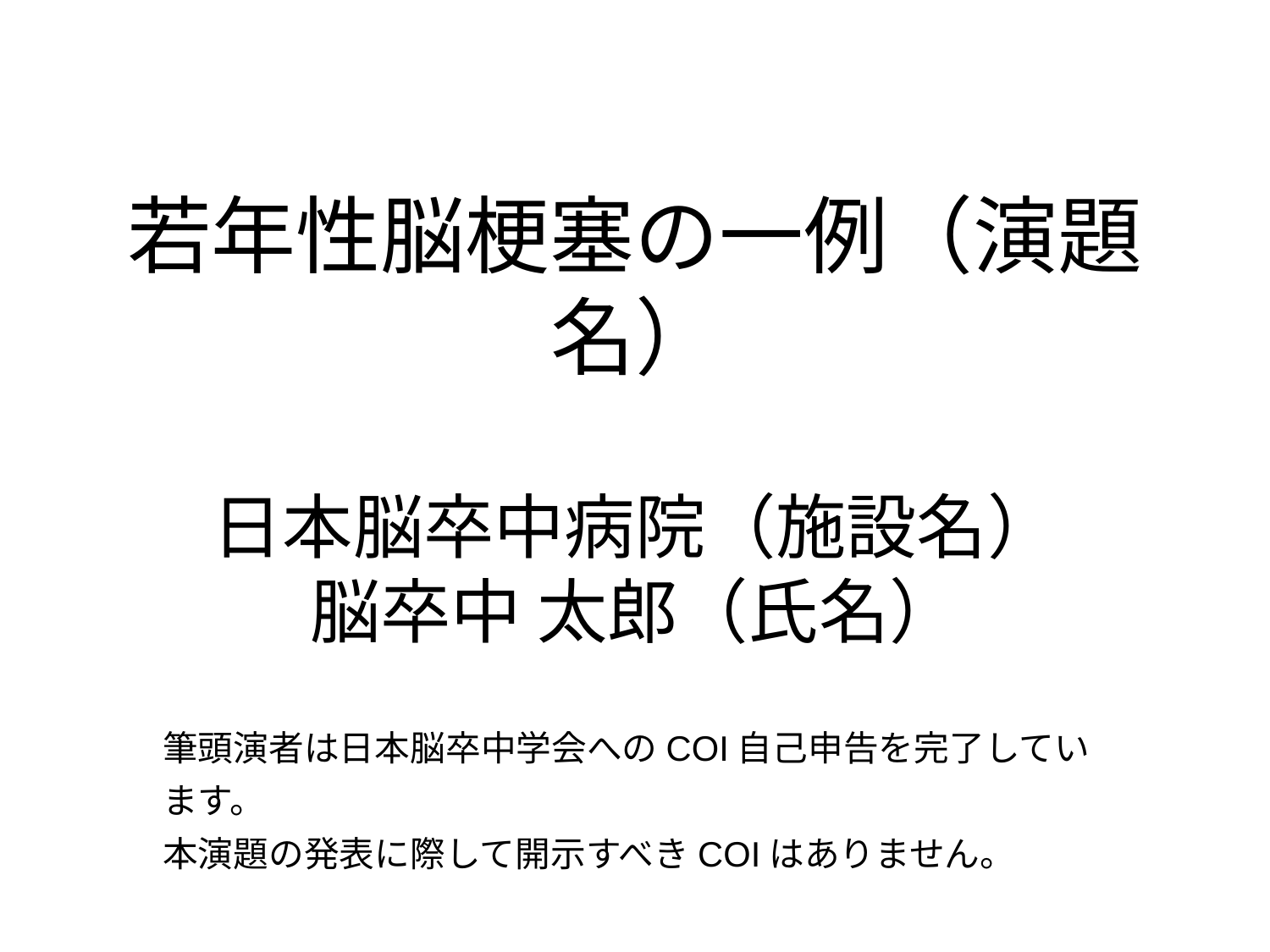

若年性脳梗塞の一例（演題名）
日本脳卒中病院（施設名）
脳卒中 太郎（氏名）
筆頭演者は日本脳卒中学会へのCOI自己申告を完了しています。
本演題の発表に際して開示すべきCOIはありません。